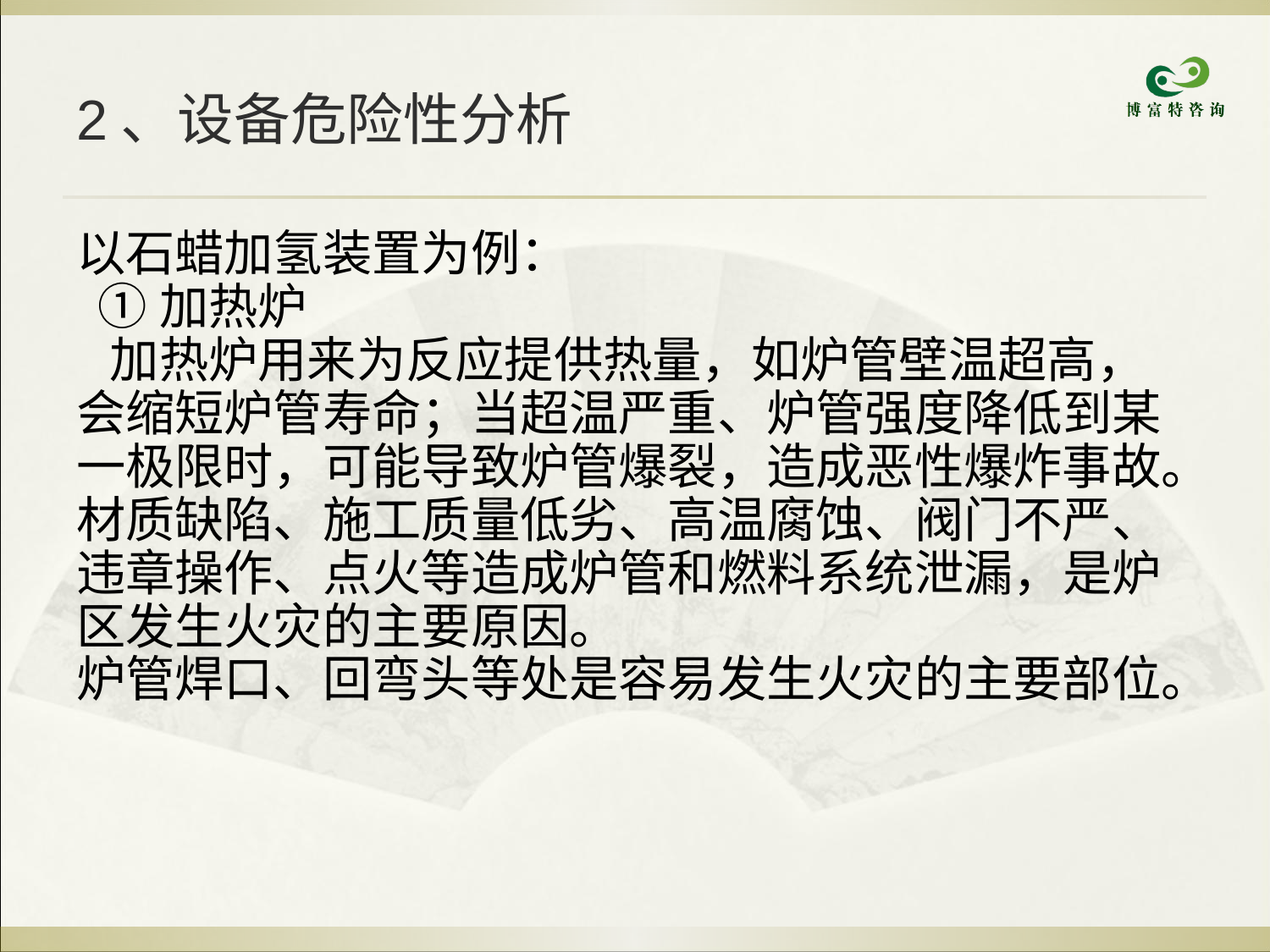

2、设备危险性分析
以石蜡加氢装置为例：
  ①加热炉
  加热炉用来为反应提供热量，如炉管壁温超高，会缩短炉管寿命；当超温严重、炉管强度降低到某一极限时，可能导致炉管爆裂，造成恶性爆炸事故。材质缺陷、施工质量低劣、高温腐蚀、阀门不严、违章操作、点火等造成炉管和燃料系统泄漏，是炉区发生火灾的主要原因。
炉管焊口、回弯头等处是容易发生火灾的主要部位。